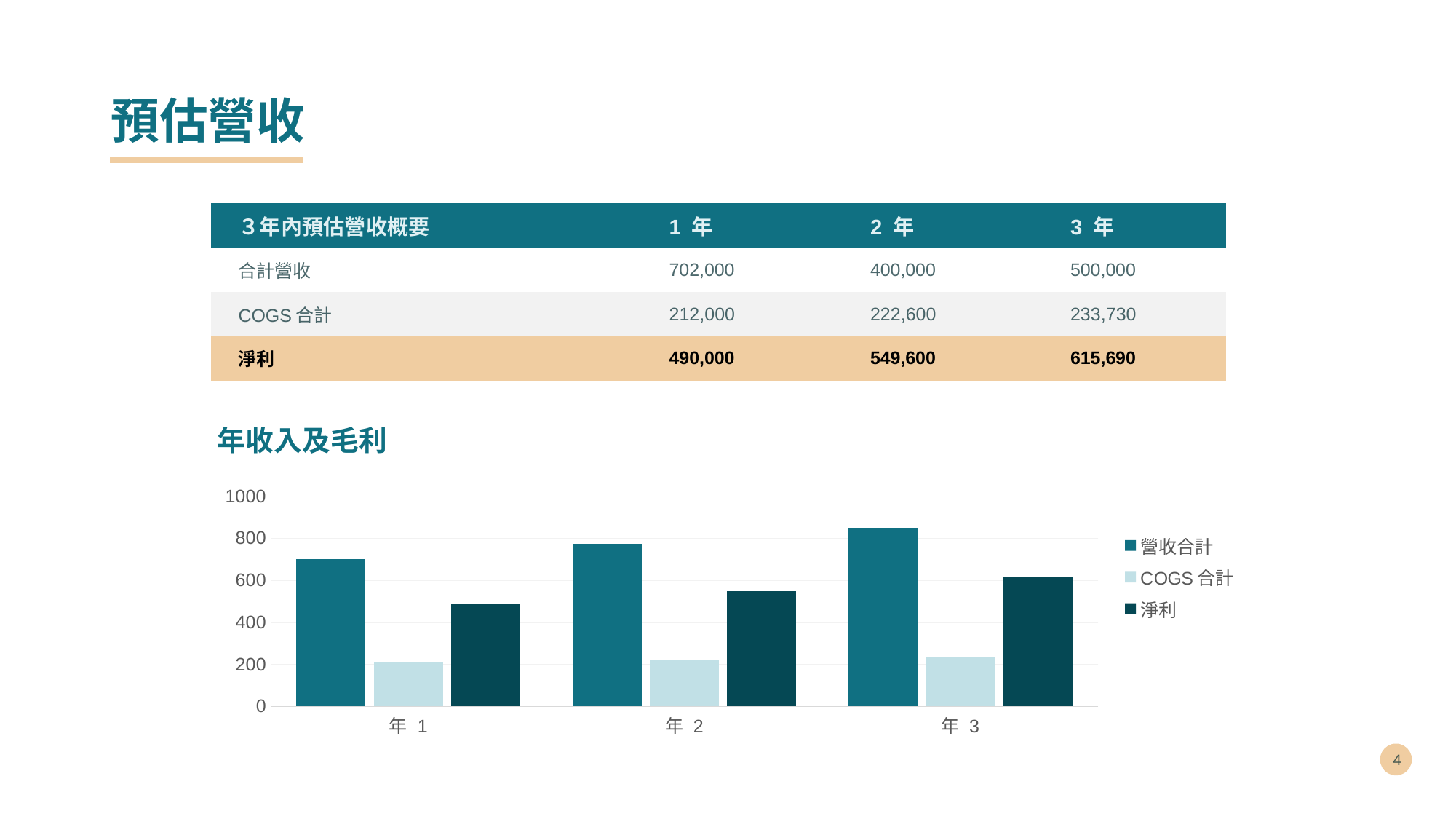

# 預估營收

| ３年內預估營收概要 | 1 年 | 2 年 | 3 年 |
| --- | --- | --- | --- |
| 合計營收 | 702,000 | 400,000 | 500,000 |
| COGS合計 | 212,000 | 222,600 | 233,730 |
| 淨利 | 490,000 | 549,600 | 615,690 |

### Chart: 年收入及毛利

| Category | 營收合計 | COGS合計 | 淨利 |
|---|---|---|---|
| 年 1 | 702.0 | 212.0 | 490.0 |
| 年 2 | 772.0 | 222.0 | 549.0 |
| 年 3 | 849.0 | 233.0 | 615.0 |
4